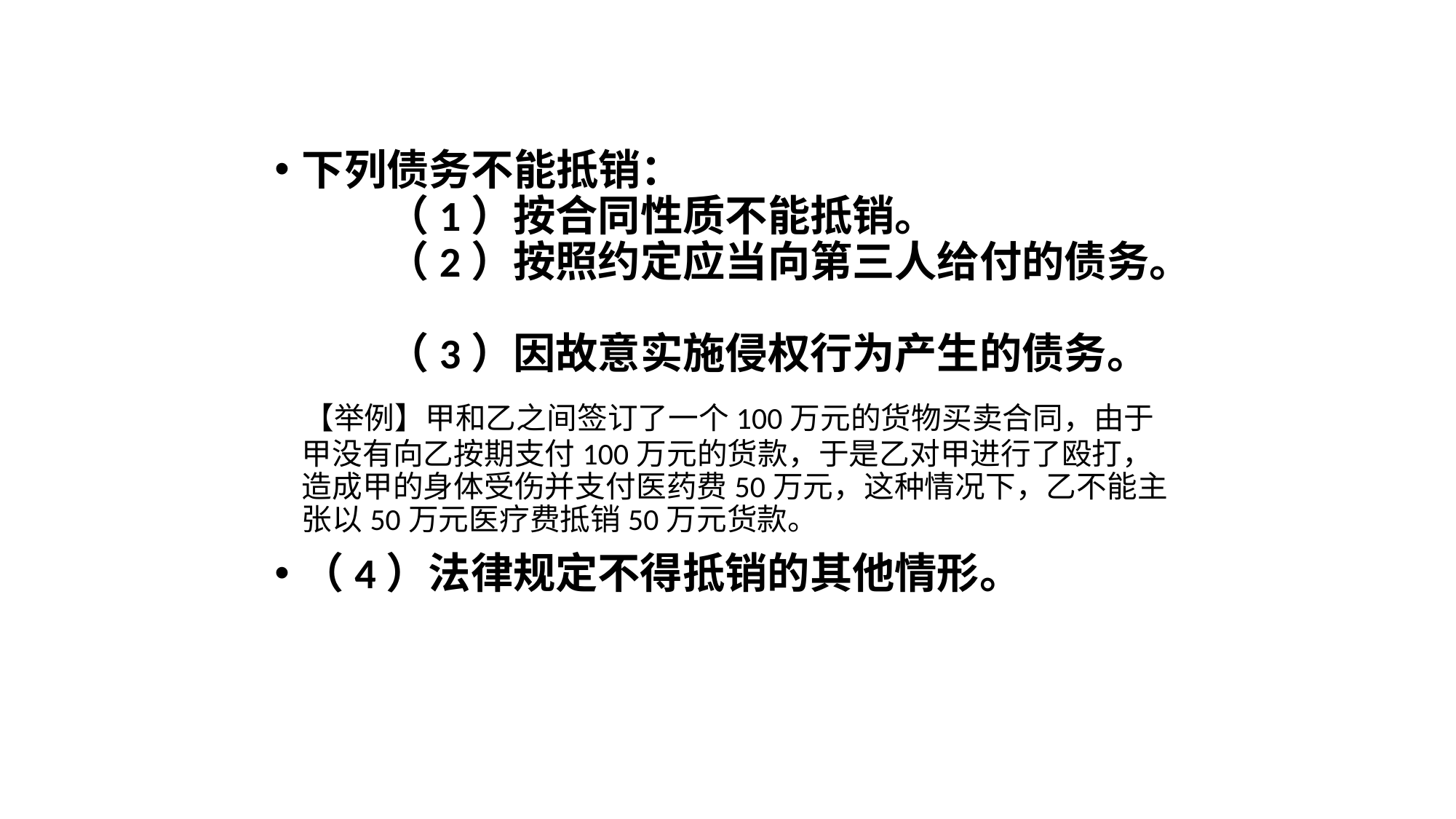

下列债务不能抵销：
　　（1）按合同性质不能抵销。
　　（2）按照约定应当向第三人给付的债务。
　　（3）因故意实施侵权行为产生的债务。
  【举例】甲和乙之间签订了一个100万元的货物买卖合同，由于甲没有向乙按期支付100万元的货款，于是乙对甲进行了殴打，造成甲的身体受伤并支付医药费50万元，这种情况下，乙不能主张以50万元医疗费抵销50万元货款。
（4）法律规定不得抵销的其他情形。